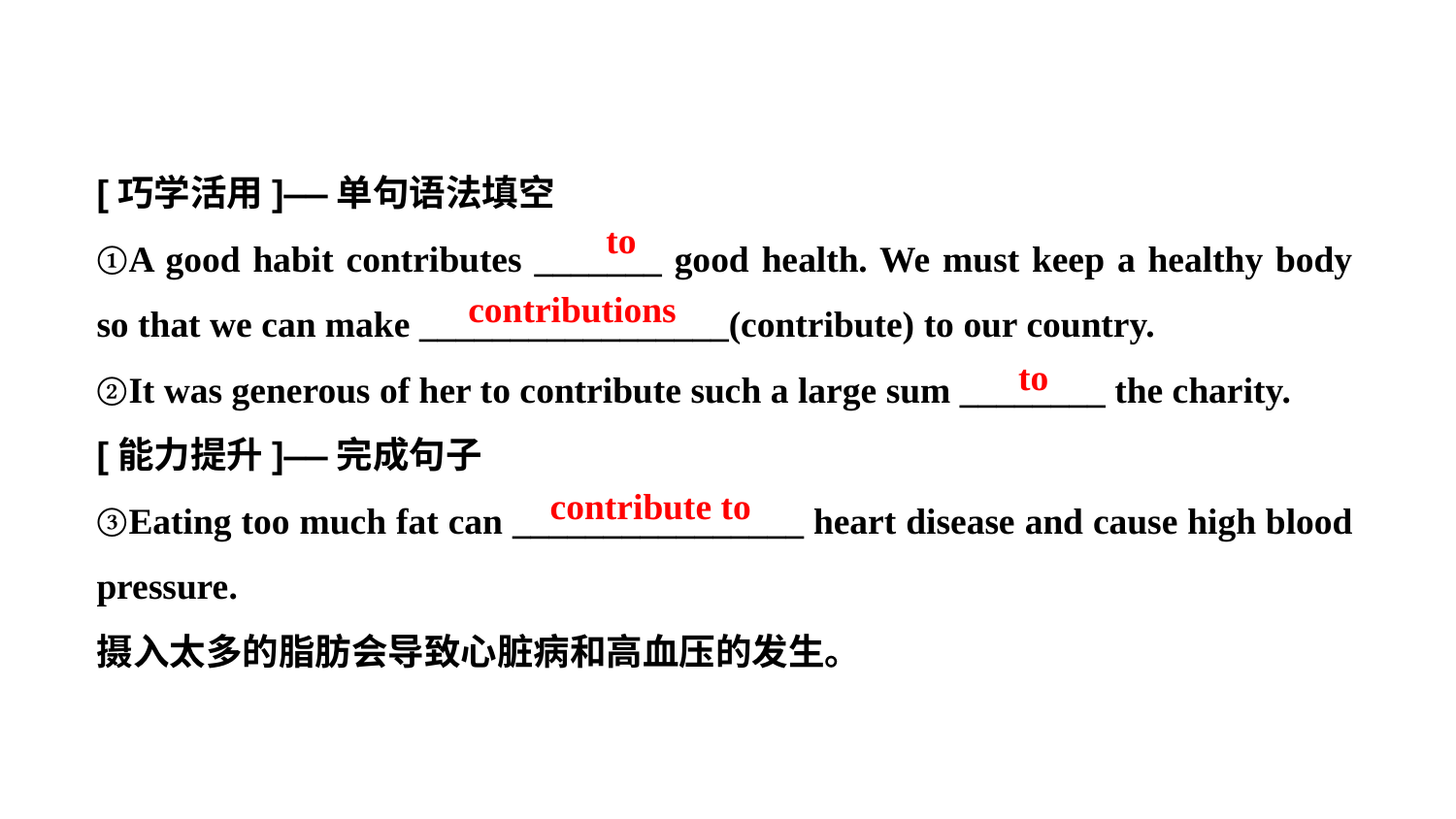

[巧学活用]——单句语法填空
①A good habit contributes _______ good health. We must keep a healthy body so that we can make _________________(contribute) to our country.
②It was generous of her to contribute such a large sum ________ the charity.
[能力提升]——完成句子
③Eating too much fat can ________________ heart disease and cause high blood pressure.
摄入太多的脂肪会导致心脏病和高血压的发生。
to
contributions
to
contribute to